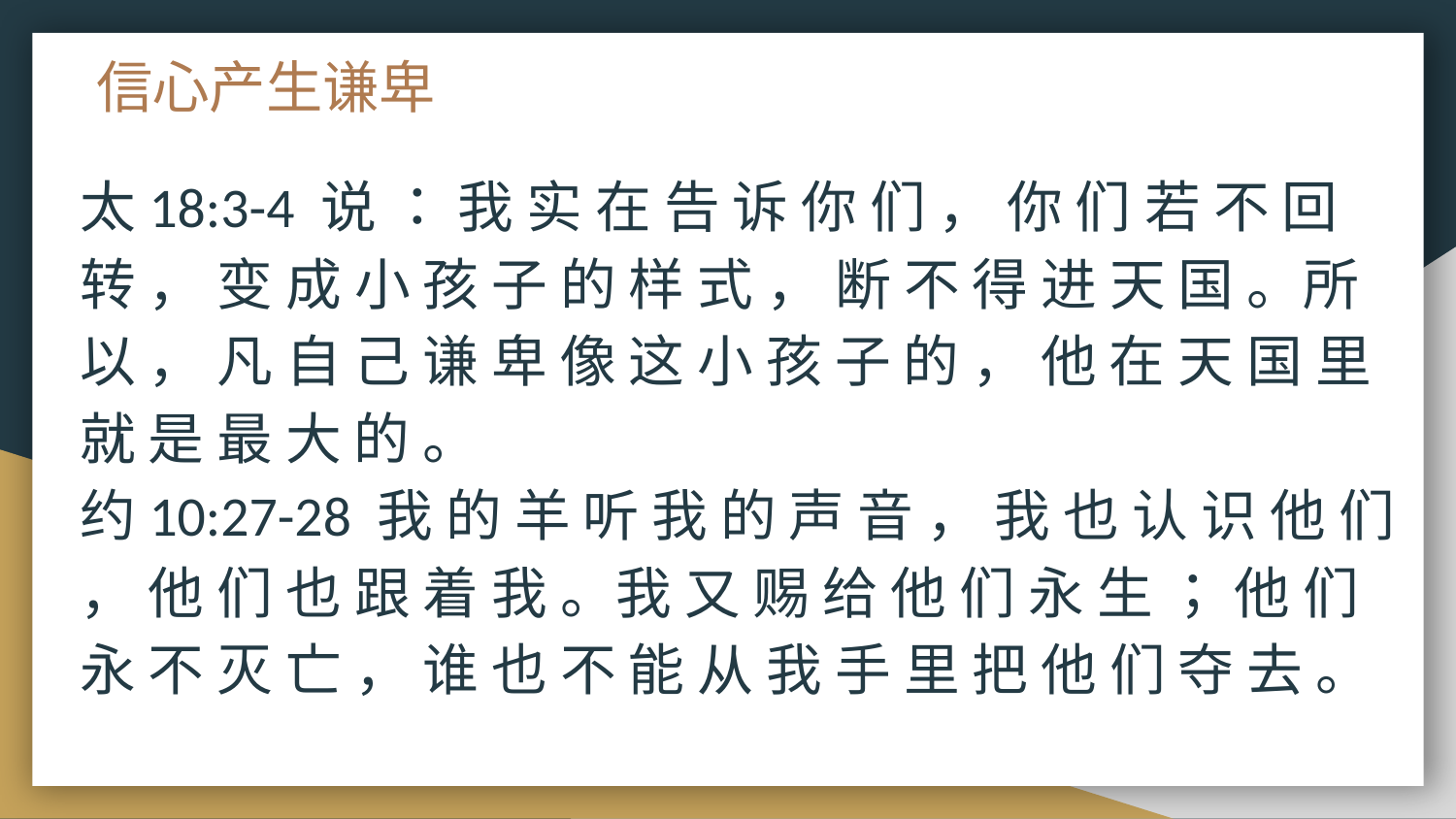

# 信心产生谦卑
太18:3-4 说 ： 我 实 在 告 诉 你 们 ， 你 们 若 不 回 转 ， 变 成 小 孩 子 的 样 式 ， 断 不 得 进 天 国 。所 以 ， 凡 自 己 谦 卑 像 这 小 孩 子 的 ， 他 在 天 国 里 就 是 最 大 的 。
约10:27-28 我 的 羊 听 我 的 声 音 ， 我 也 认 识 他 们 ， 他 们 也 跟 着 我 。我 又 赐 给 他 们 永 生 ； 他 们 永 不 灭 亡 ， 谁 也 不 能 从 我 手 里 把 他 们 夺 去 。